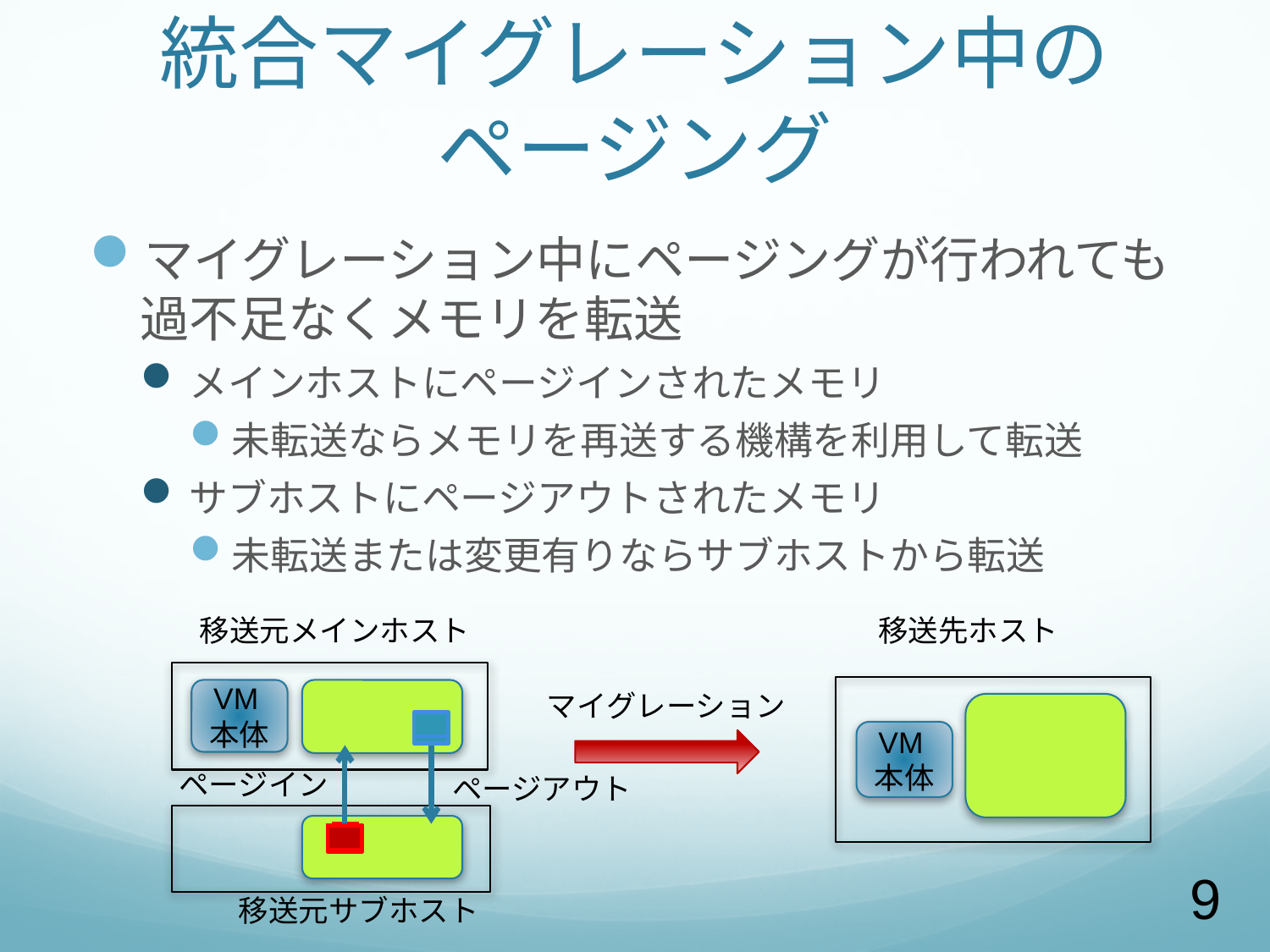

# 統合マイグレーション中の ページング
マイグレーション中にページングが行われても過不足なくメモリを転送
メインホストにページインされたメモリ
未転送ならメモリを再送する機構を利用して転送
サブホストにページアウトされたメモリ
未転送または変更有りならサブホストから転送
移送元メインホスト
移送先ホスト

VM本体

マイグレーション

VM本体

ページイン
ページアウト

9
移送元サブホスト